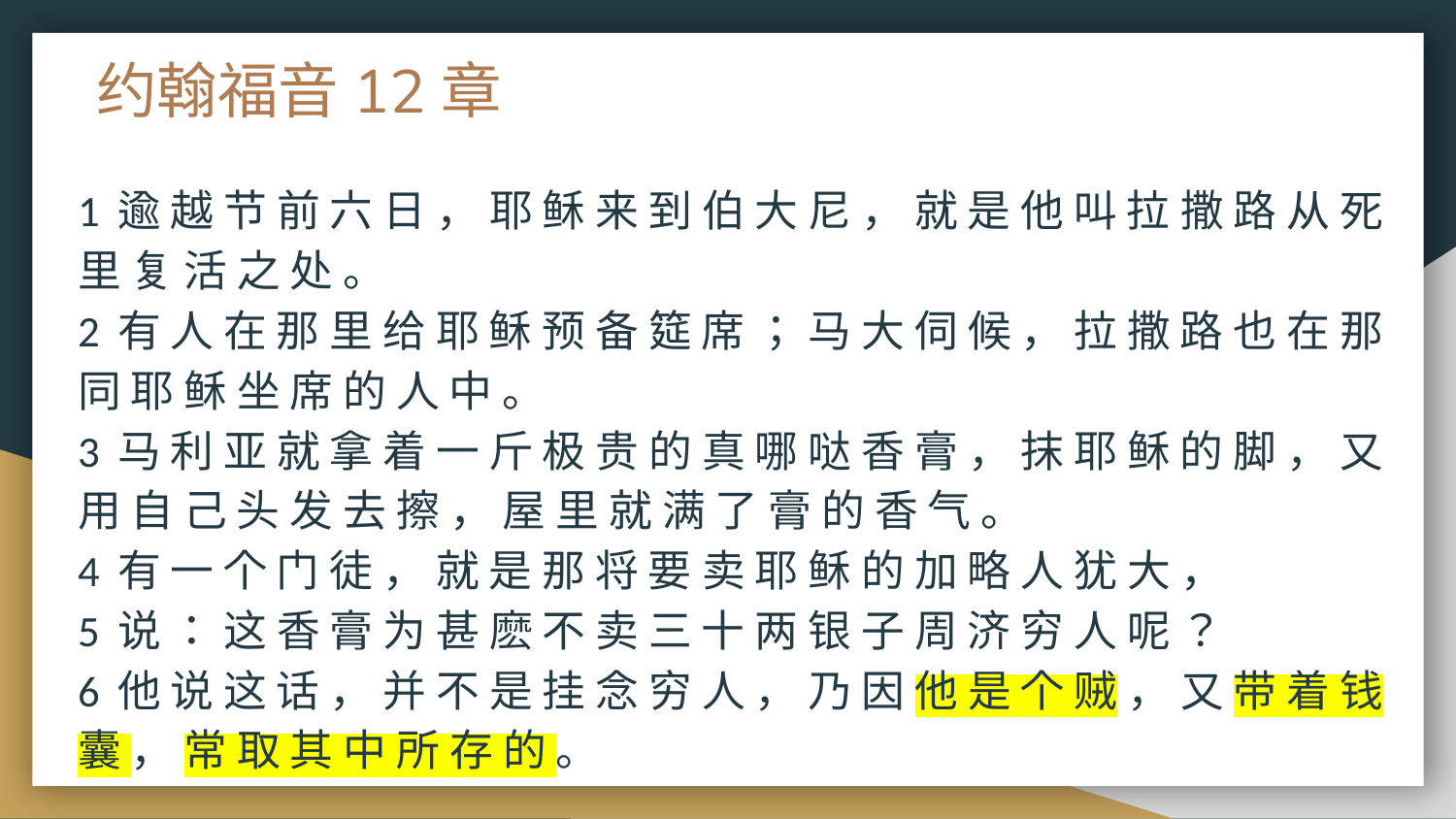

# 约翰福音12章
1 逾 越 节 前 六 日 ， 耶 稣 来 到 伯 大 尼 ， 就 是 他 叫 拉 撒 路 从 死 里 复 活 之 处 。
2 有 人 在 那 里 给 耶 稣 预 备 筵 席 ； 马 大 伺 候 ， 拉 撒 路 也 在 那 同 耶 稣 坐 席 的 人 中 。
3 马 利 亚 就 拿 着 一 斤 极 贵 的 真 哪 哒 香 膏 ， 抹 耶 稣 的 脚 ， 又 用 自 己 头 发 去 擦 ， 屋 里 就 满 了 膏 的 香 气 。
4 有 一 个 门 徒 ， 就 是 那 将 要 卖 耶 稣 的 加 略 人 犹 大 ，
5 说 ： 这 香 膏 为 甚 麽 不 卖 三 十 两 银 子 周 济 穷 人 呢 ？
6 他 说 这 话 ， 并 不 是 挂 念 穷 人 ， 乃 因 他 是 个 贼 ， 又 带 着 钱 囊 ， 常 取 其 中 所 存 的 。